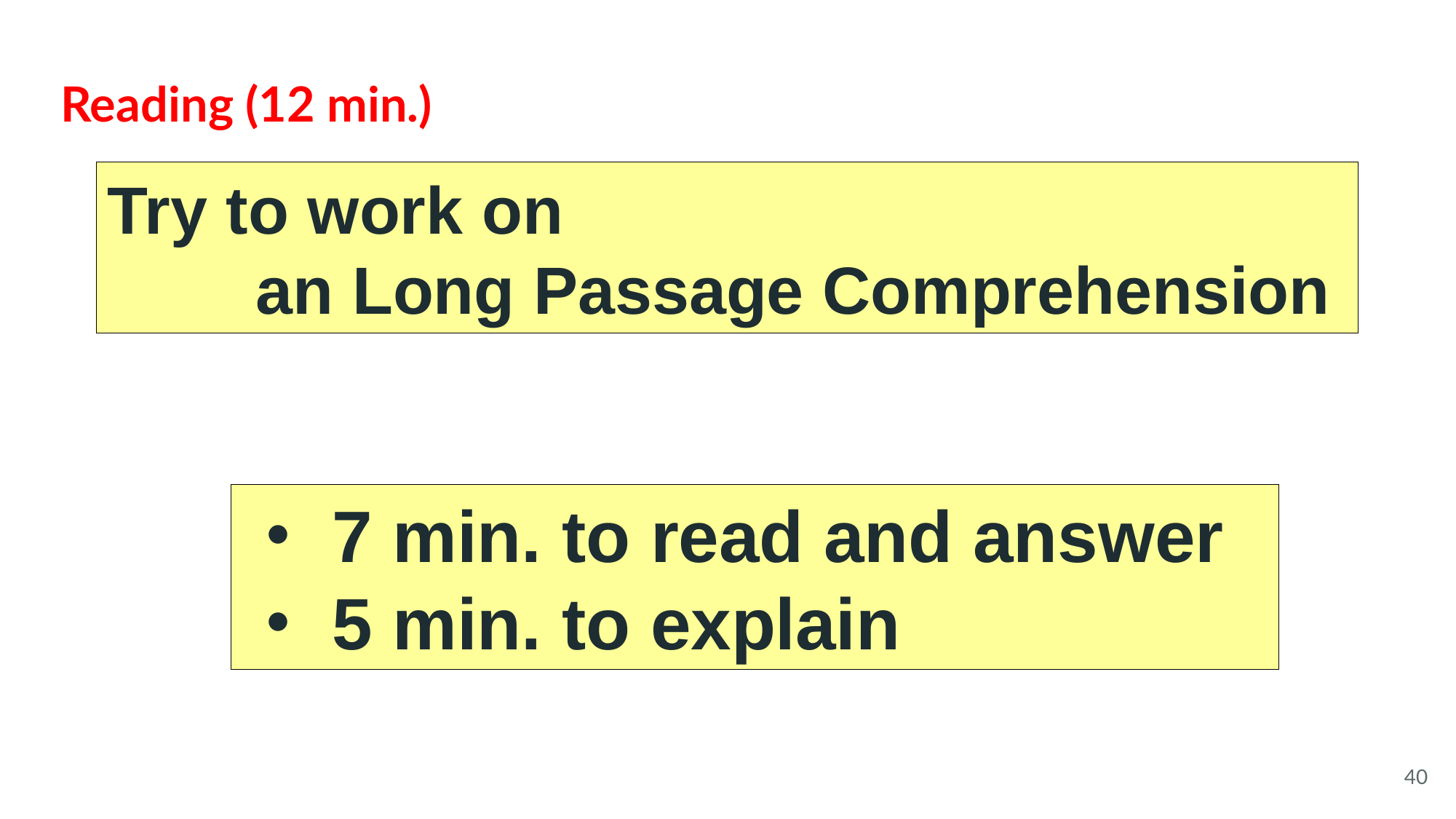

# Reading (12 min.)
Try to work on
        an Long Passage Comprehension
・7 min. to read and answer
・5 min. to explain
40